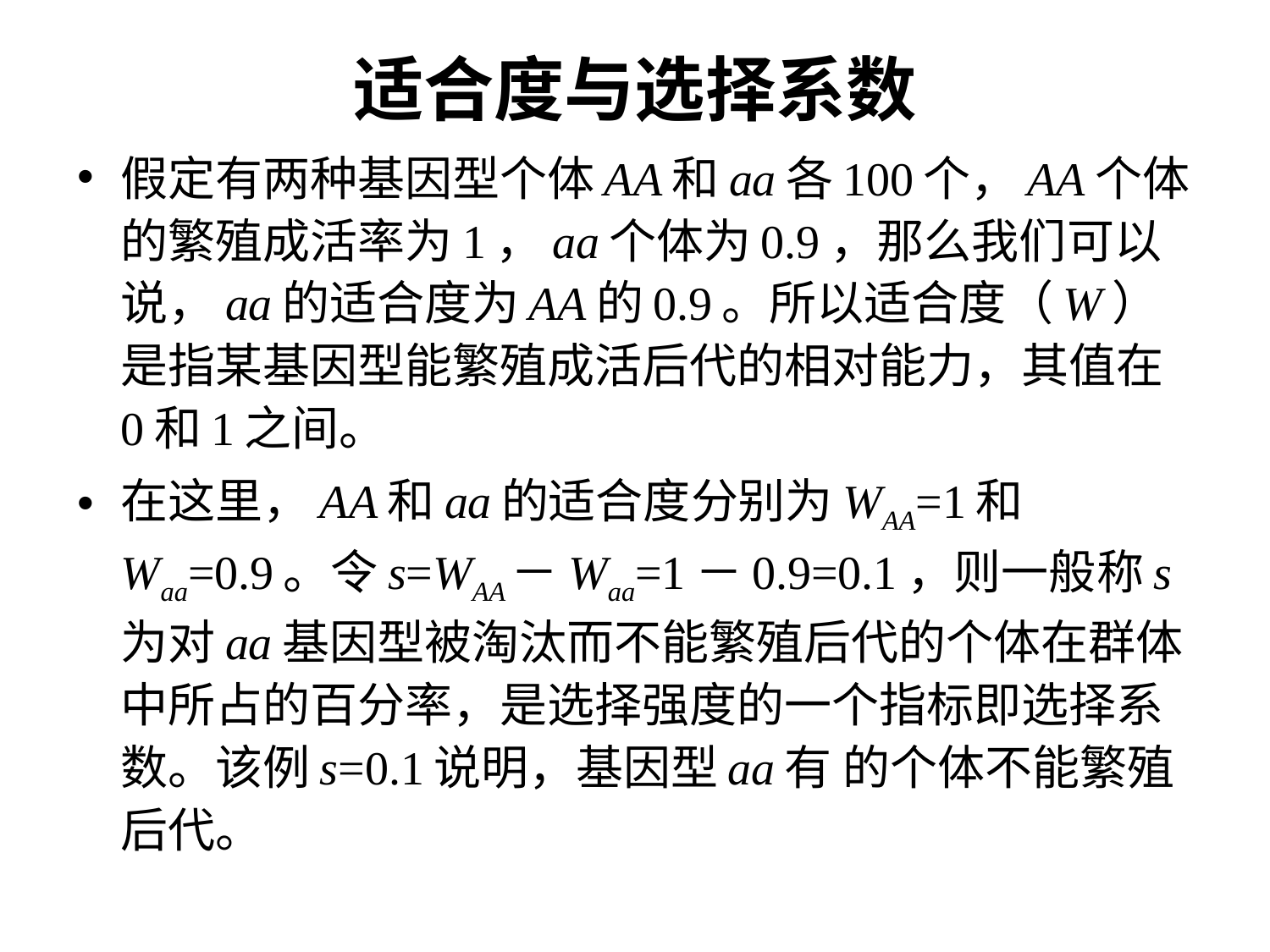

# 适合度与选择系数
假定有两种基因型个体AA和aa各100个，AA个体的繁殖成活率为1，aa个体为0.9，那么我们可以说，aa的适合度为AA的0.9。所以适合度（W）是指某基因型能繁殖成活后代的相对能力，其值在0和1之间。
在这里，AA和aa的适合度分别为WAA=1和Waa=0.9。令s=WAA－Waa=1－0.9=0.1，则一般称s为对aa基因型被淘汰而不能繁殖后代的个体在群体中所占的百分率，是选择强度的一个指标即选择系数。该例s=0.1说明，基因型aa有 的个体不能繁殖后代。